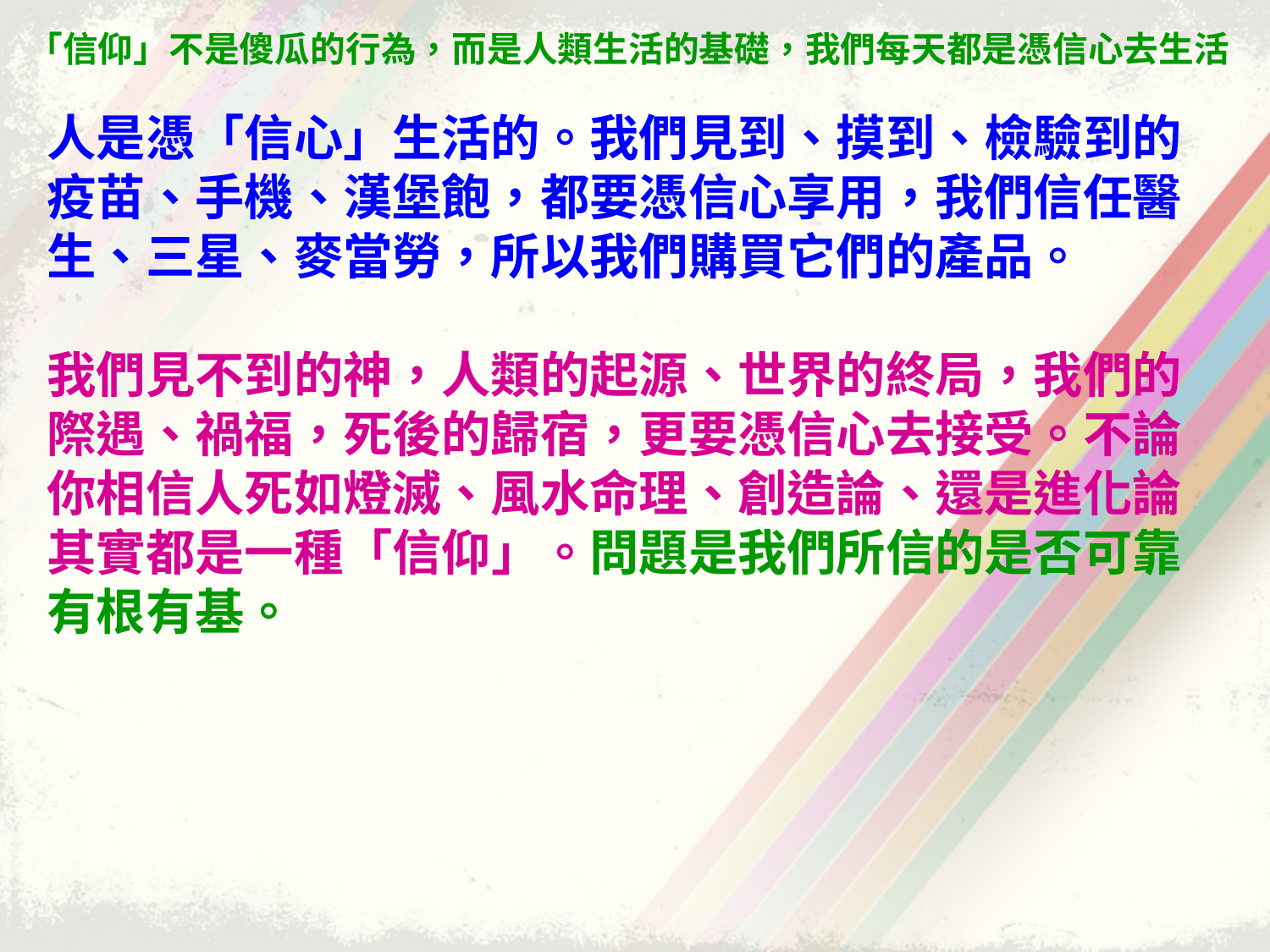

「信仰」不是傻瓜的行為，而是人類生活的基礎，我們每天都是憑信心去生活
人是憑「信心」生活的。我們見到、摸到、檢驗到的疫苗、手機、漢堡飽，都要憑信心享用，我們信任醫生、三星、麥當勞，所以我們購買它們的產品。

我們見不到的神，人類的起源、世界的終局，我們的際遇、禍福，死後的歸宿，更要憑信心去接受。不論你相信人死如燈滅、風水命理、創造論、還是進化論其實都是一種「信仰」。問題是我們所信的是否可靠有根有基。